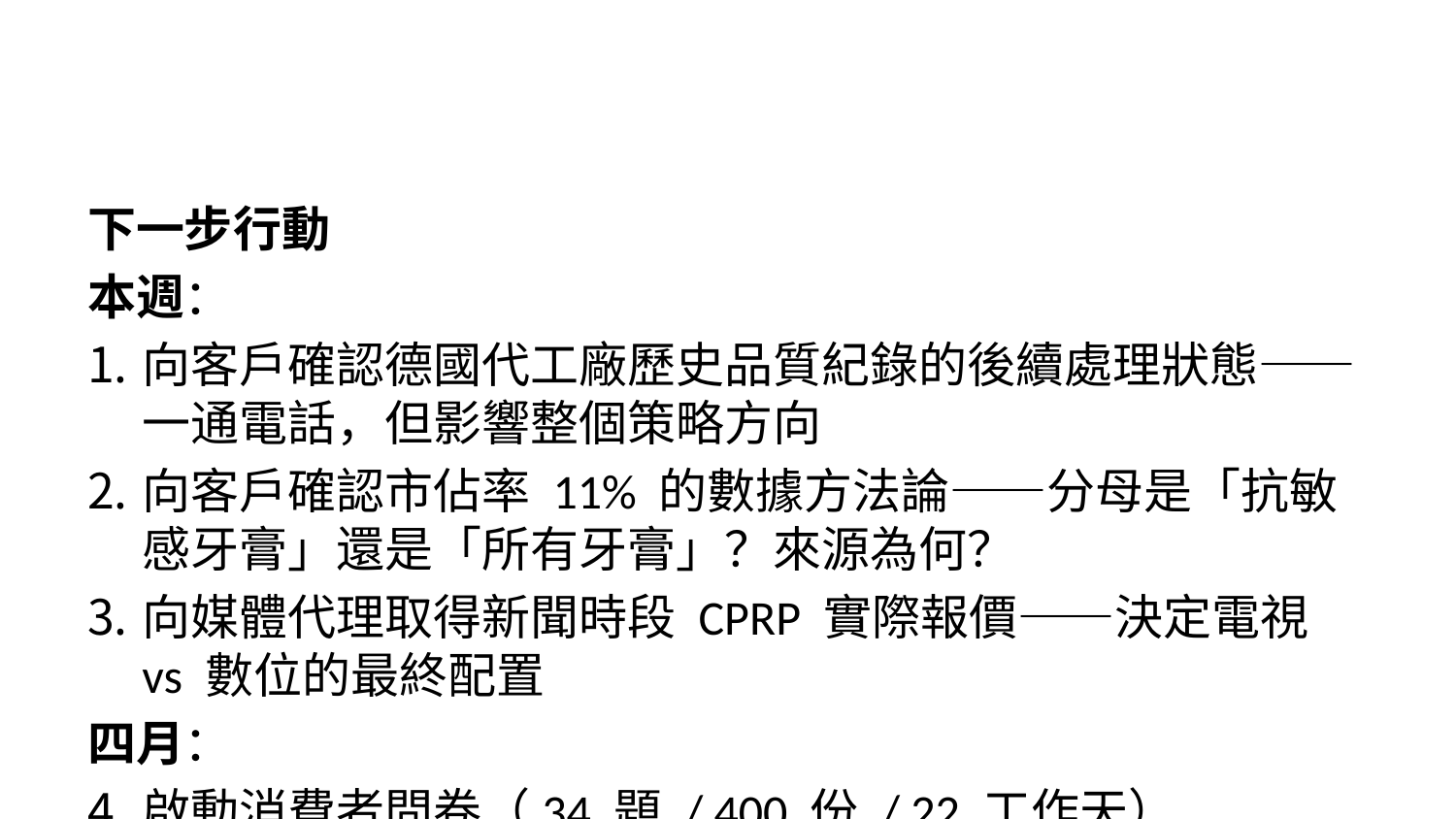

下一步行動
本週：
向客戶確認德國代工廠歷史品質紀錄的後續處理狀態——一通電話，但影響整個策略方向
向客戶確認市佔率 11% 的數據方法論——分母是「抗敏感牙膏」還是「所有牙膏」？來源為何？
向媒體代理取得新聞時段 CPRP 實際報價——決定電視 vs 數位的最終配置
四月：
啟動消費者問卷（34 題 / 400 份 / 22 工作天）
確認預算配置方向（推薦組合 vs Brief 結構）
開始 KOL 接洽
五月：
問卷結果回收，驗證/修正策略假設
TVC 腳本定稿
100 人冰水挑戰招募機制設計
六月：
正式進入執行——90 天行動計畫 Phase 1 啟動
一個提醒：以上時間表最關鍵的一步是第一步——確認德國代工廠歷史品質紀錄的後續處理狀態。這件事決定了我們能多大膽地使用「德國品質」這張牌。如果已妥善處理，它會成為品牌最強的信任資產；如果尚未處理，所有涉及德國製造的傳播都需要調整力道。一通電話，影響整個策略方向。